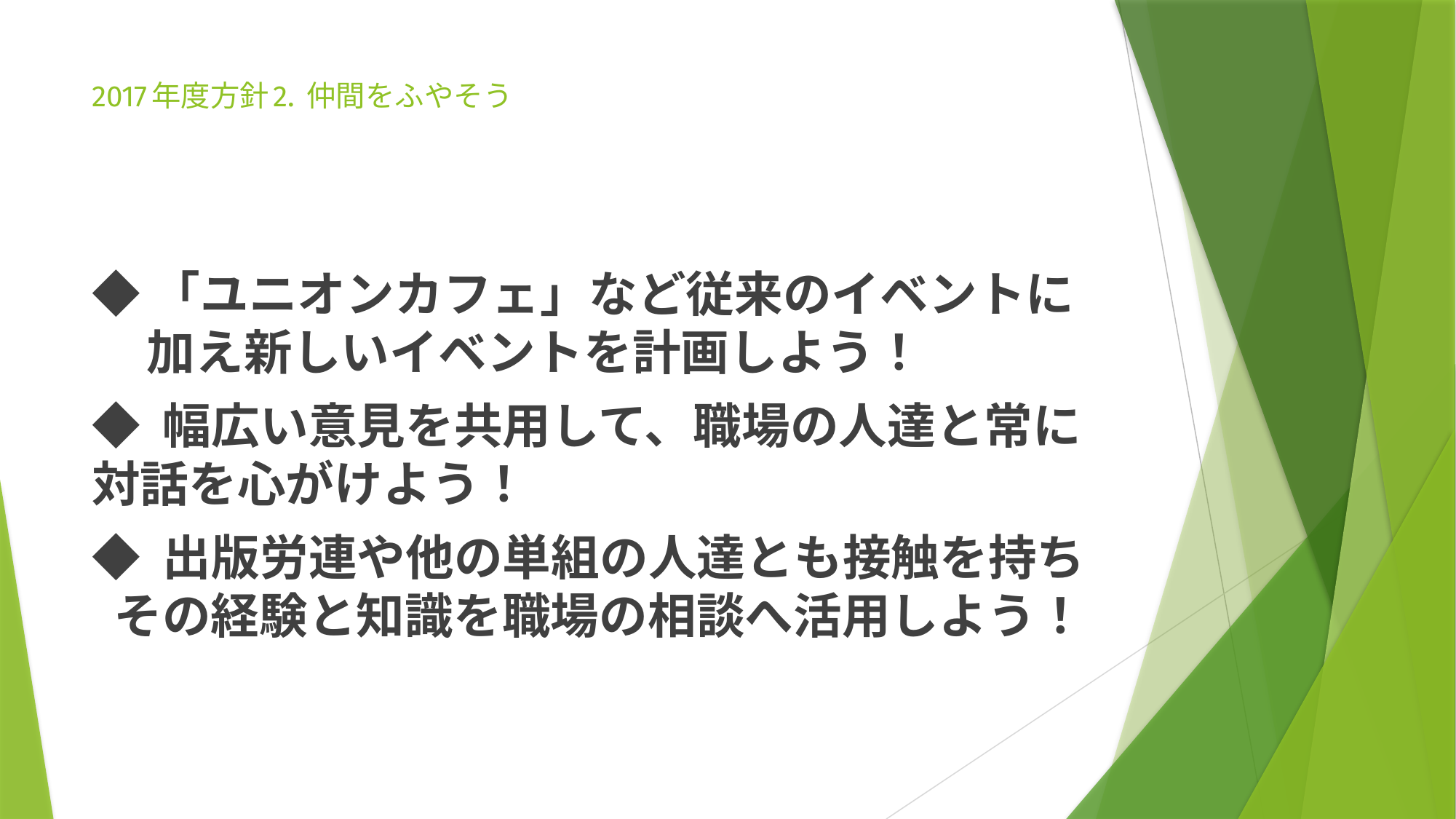

# 2017年度方針2. 仲間をふやそう
◆「ユニオンカフェ」など従来のイベントに       加え新しいイベントを計画しよう！
◆ 幅広い意見を共用して、職場の人達と常に対話を心がけよう！
◆ 出版労連や他の単組の人達とも接触を持ち   その経験と知識を職場の相談へ活用しよう！